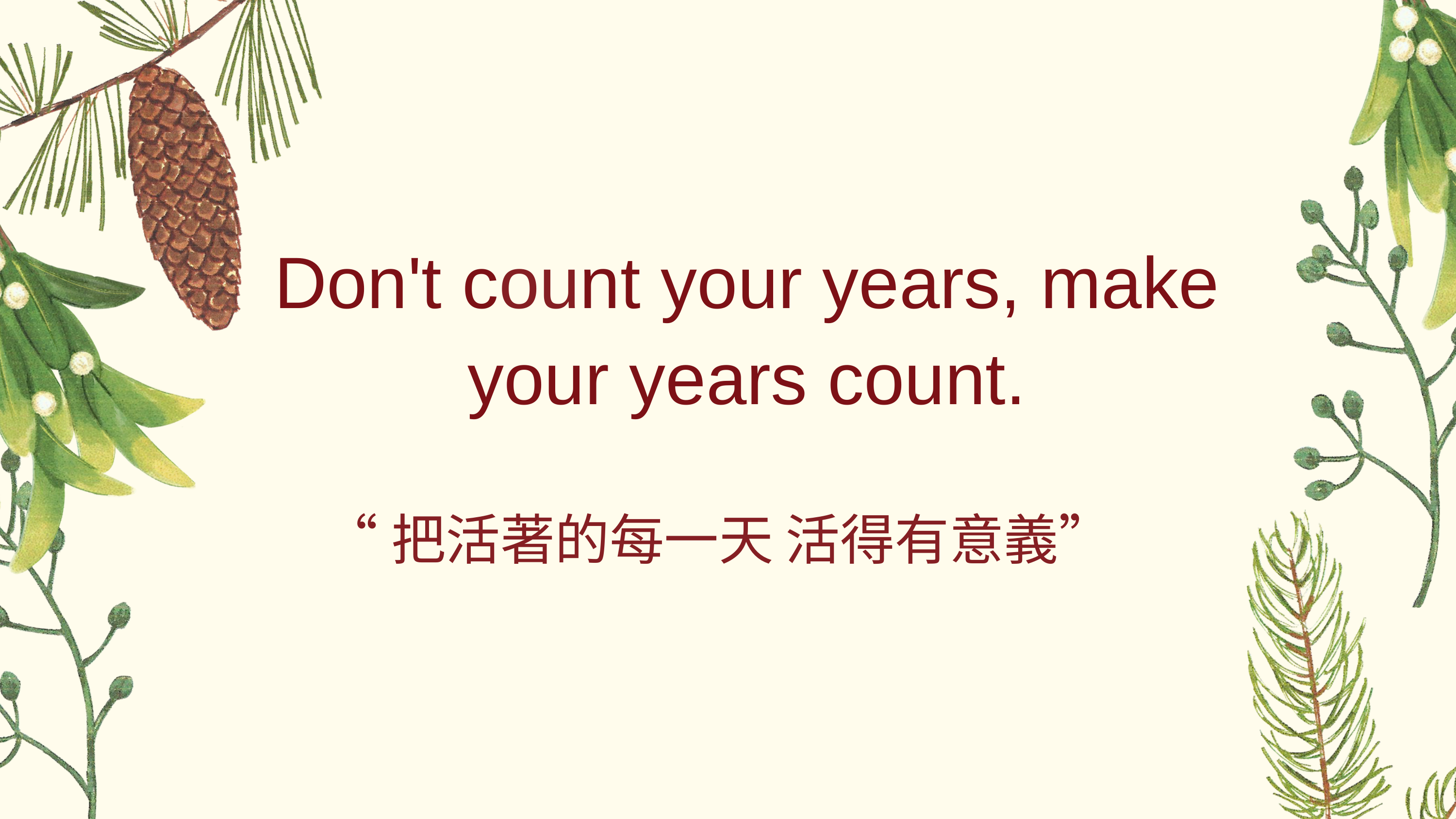

Don't count your years, make your years count.

“把活著的每一天 活得有意義”